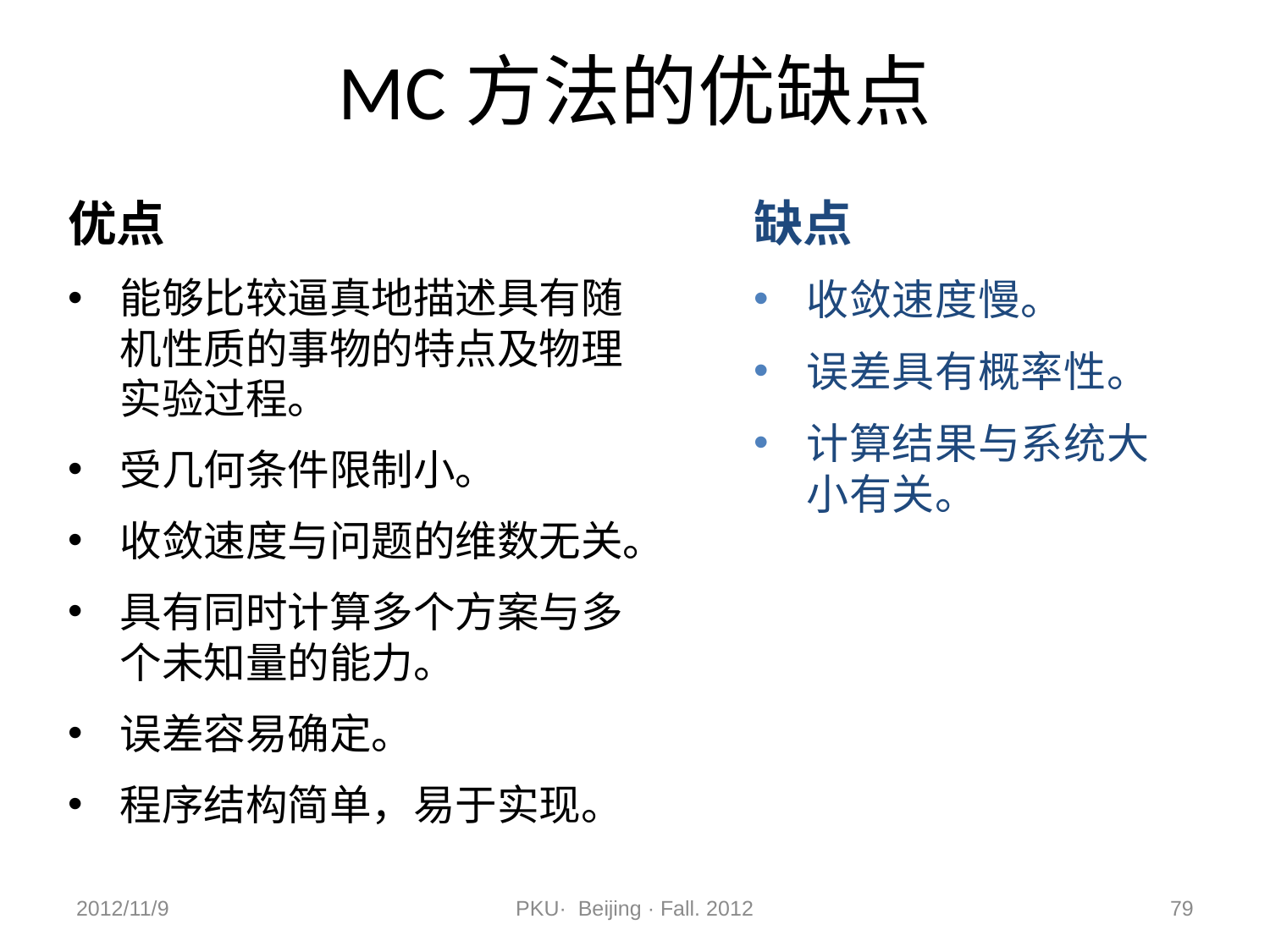

# MC方法的优缺点
优点
能够比较逼真地描述具有随机性质的事物的特点及物理实验过程。
受几何条件限制小。
收敛速度与问题的维数无关。
具有同时计算多个方案与多个未知量的能力。
误差容易确定。
程序结构简单，易于实现。
缺点
收敛速度慢。
误差具有概率性。
计算结果与系统大小有关。
2012/11/9
PKU·  Beijing · Fall. 2012
79